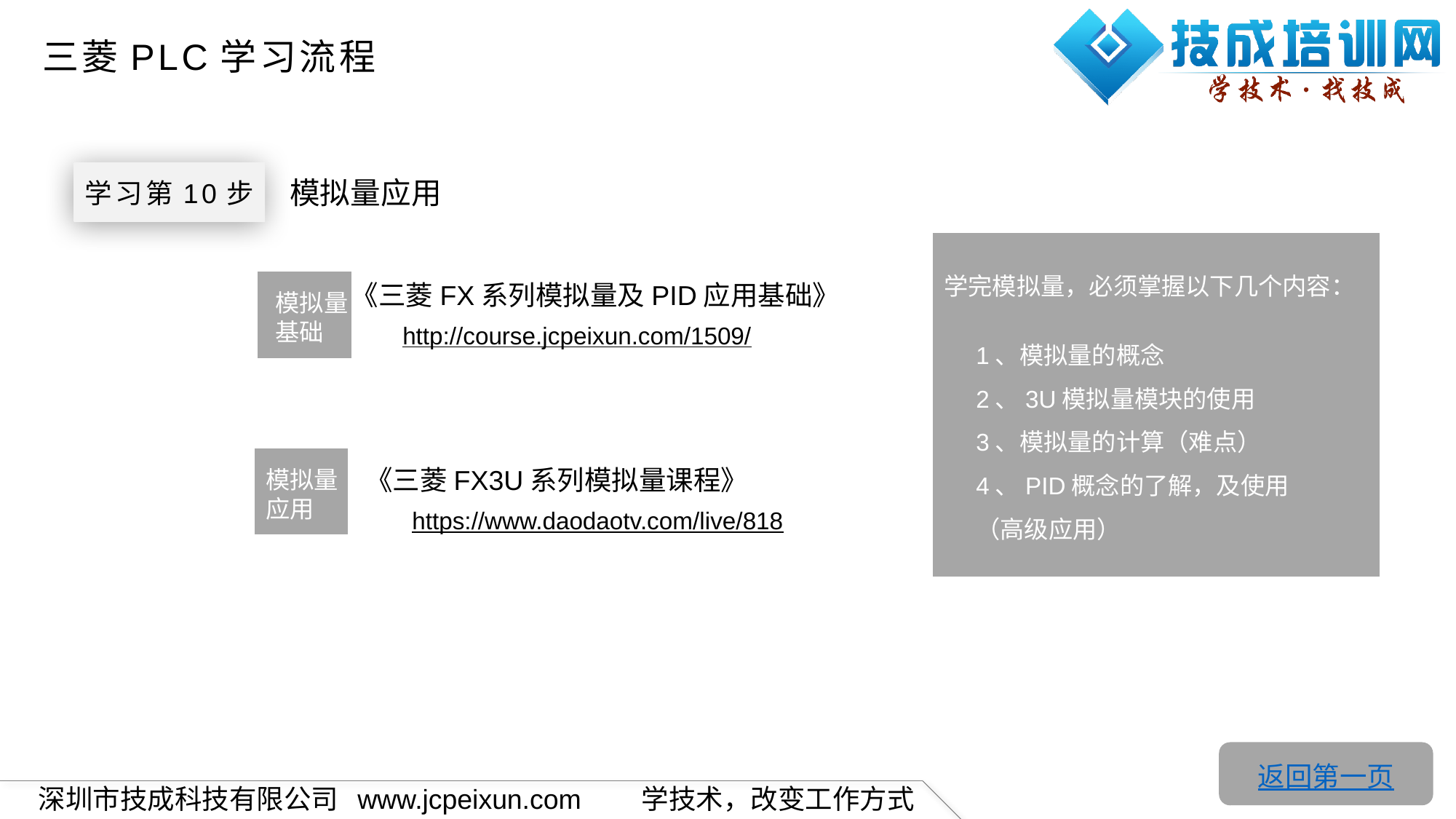

三菱PLC学习流程

学习第10步

     模拟量应用

学完模拟量，必须掌握以下几个内容：

模拟量基础
《三菱FX系列模拟量及PID应用基础》
http://course.jcpeixun.com/1509/

1、模拟量的概念
2、3U模拟量模块的使用
3、模拟量的计算（难点）
4、PID概念的了解，及使用（高级应用）

模拟量 应用
《三菱FX3U系列模拟量课程》
https://www.daodaotv.com/live/818

返回第一页